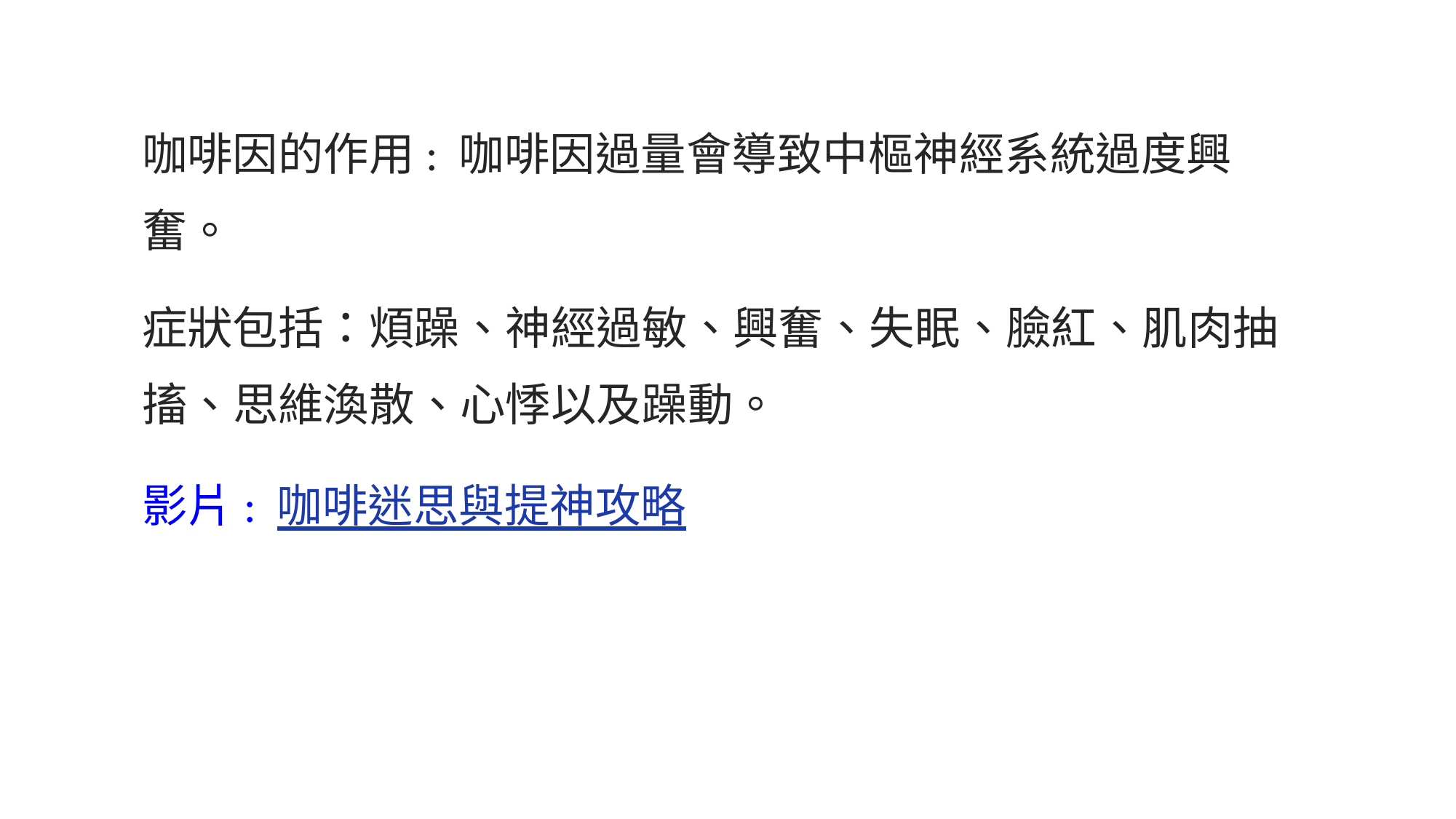

咖啡因的作用: 咖啡因過量會導致中樞神經系統過度興奮。
症狀包括：煩躁、神經過敏、興奮、失眠、臉紅、肌肉抽搐、思維渙散、心悸以及躁動。
影片: 咖啡迷思與提神攻略